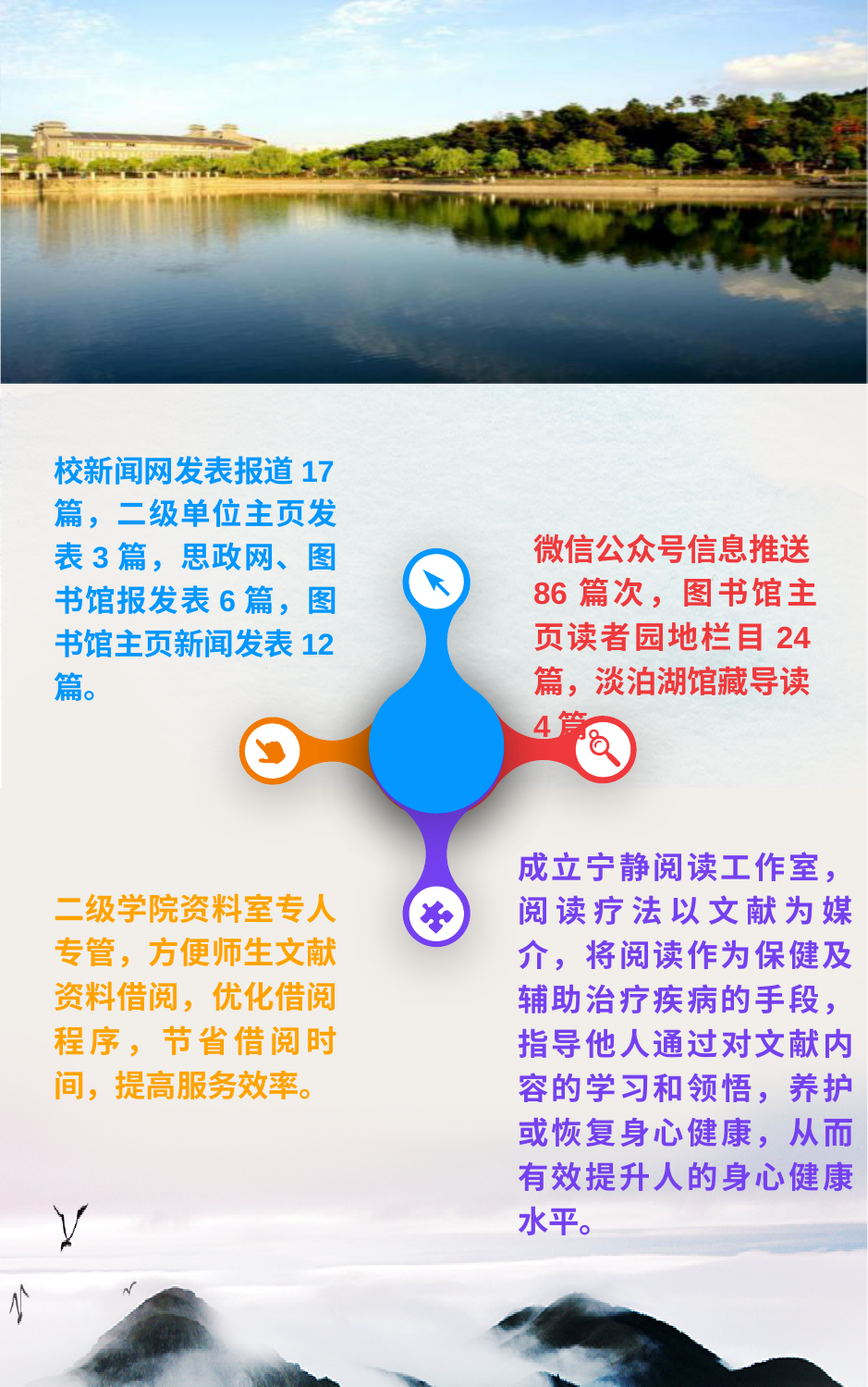

校新闻网发表报道17篇，二级单位主页发表3篇，思政网、图书馆报发表6篇，图书馆主页新闻发表12篇。
微信公众号信息推送86篇次，图书馆主页读者园地栏目24篇，淡泊湖馆藏导读4篇。

03

02
01

成立宁静阅读工作室，阅读疗法以文献为媒介，将阅读作为保健及辅助治疗疾病的手段，指导他人通过对文献内容的学习和领悟，养护或恢复身心健康，从而有效提升人的身心健康水平。
二级学院资料室专人专管，方便师生文献资料借阅，优化借阅程序，节省借阅时间，提高服务效率。
03